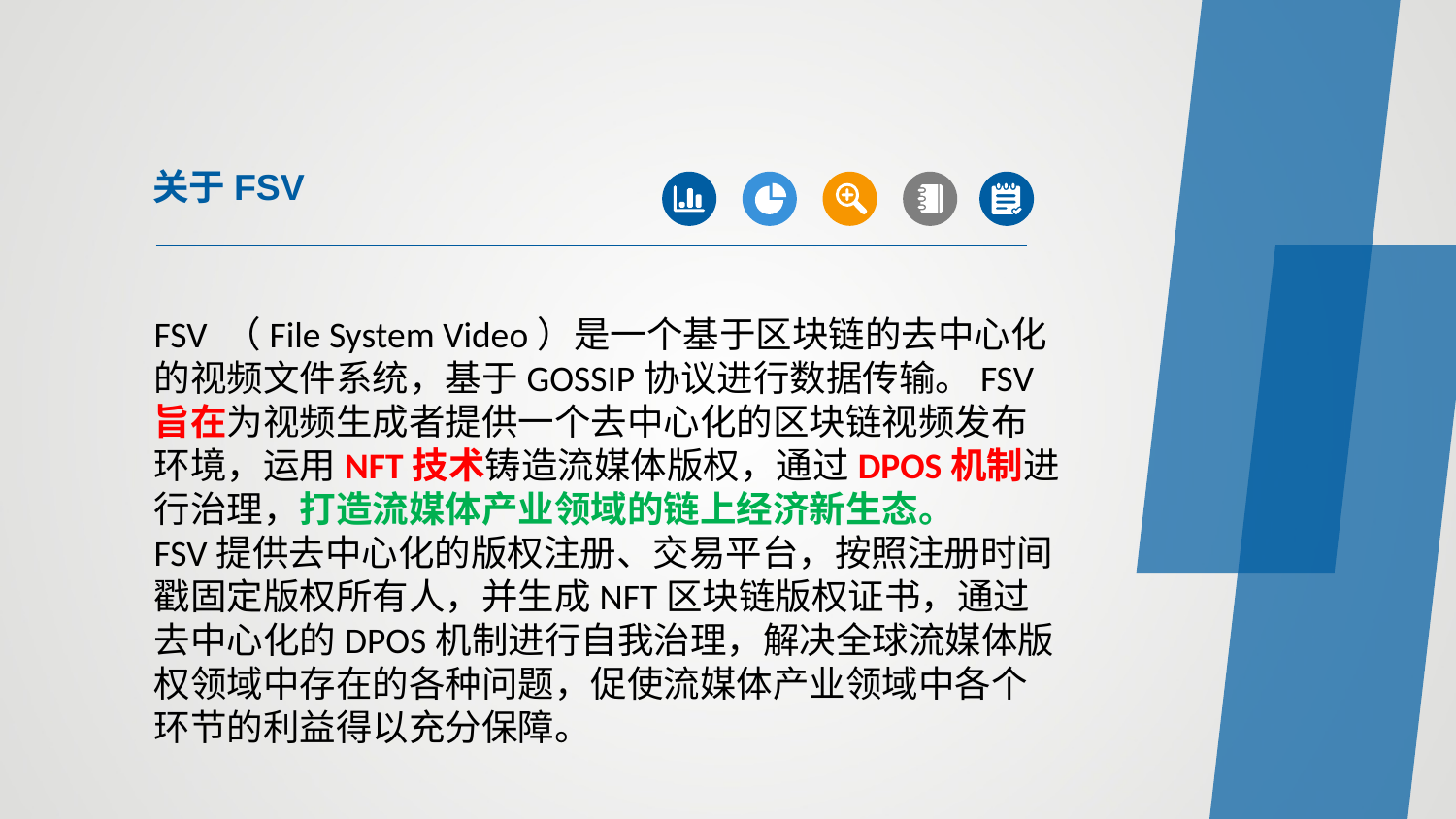

关于FSV

FSV （File System Video）是一个基于区块链的去中心化的视频文件系统，基于GOSSIP协议进行数据传输。FSV旨在为视频生成者提供一个去中心化的区块链视频发布环境，运用NFT技术铸造流媒体版权，通过DPOS机制进行治理，打造流媒体产业领域的链上经济新生态。
FSV提供去中心化的版权注册、交易平台，按照注册时间戳固定版权所有人，并生成NFT区块链版权证书，通过去中心化的DPOS机制进行自我治理，解决全球流媒体版权领域中存在的各种问题，促使流媒体产业领域中各个环节的利益得以充分保障。